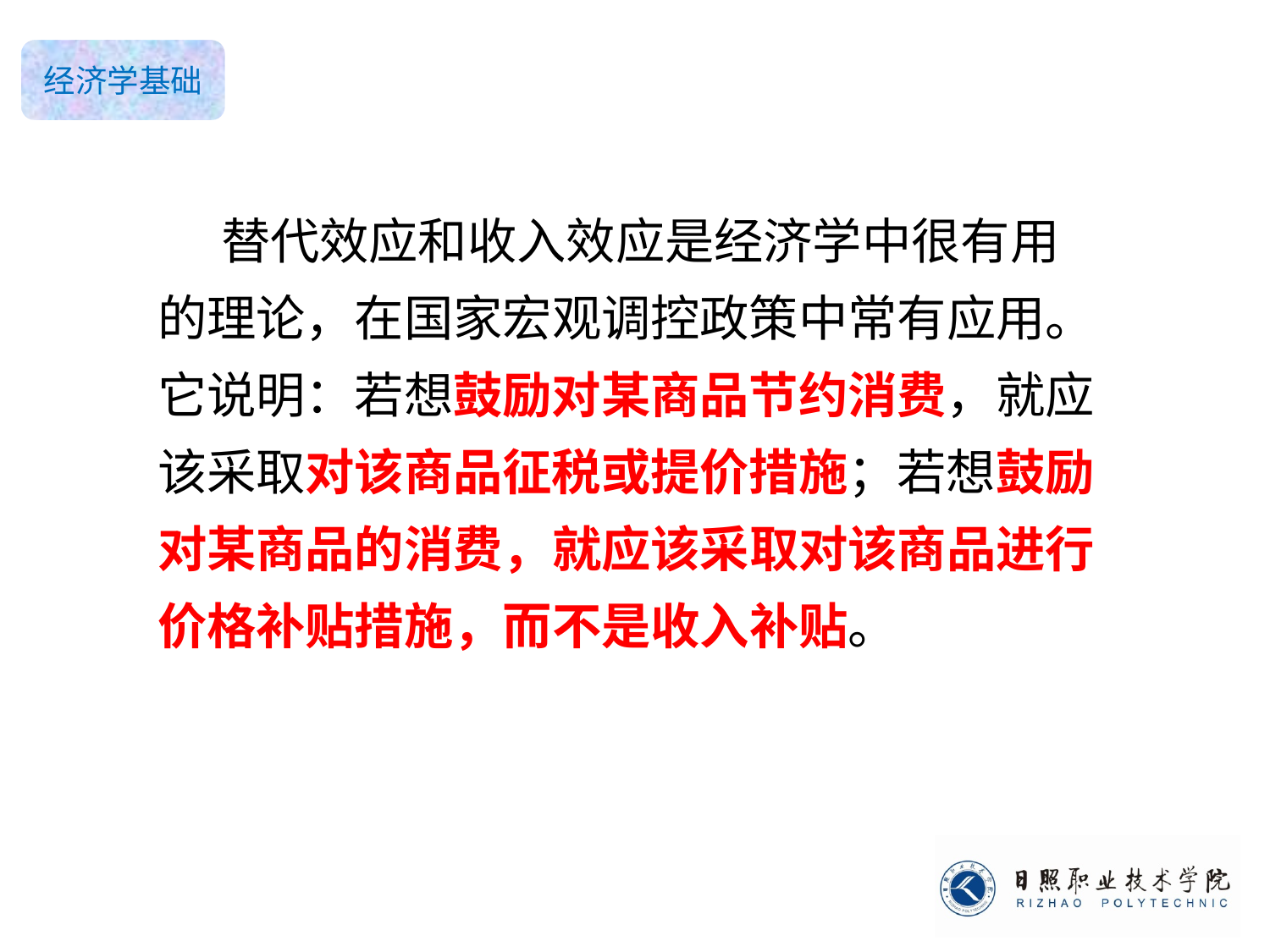

替代效应和收入效应是经济学中很有用的理论，在国家宏观调控政策中常有应用。它说明：若想鼓励对某商品节约消费，就应该采取对该商品征税或提价措施；若想鼓励对某商品的消费，就应该采取对该商品进行价格补贴措施，而不是收入补贴。